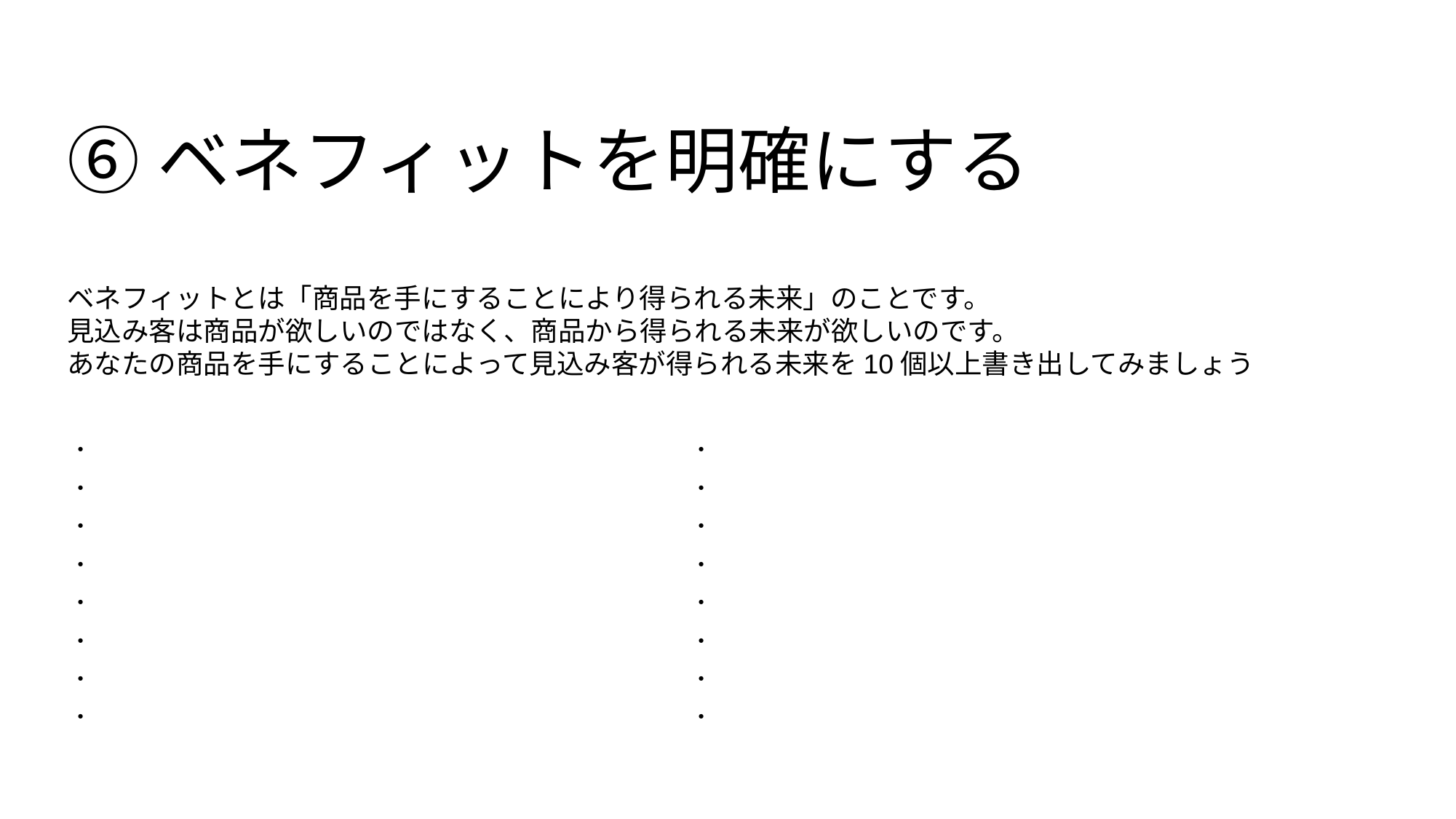

⑥ベネフィットを明確にする
ベネフィットとは「商品を手にすることにより得られる未来」のことです。
見込み客は商品が欲しいのではなく、商品から得られる未来が欲しいのです。
あなたの商品を手にすることによって見込み客が得られる未来を10個以上書き出してみましょう
・
・
・
・
・
・
・
・

・
・
・
・
・
・
・
・